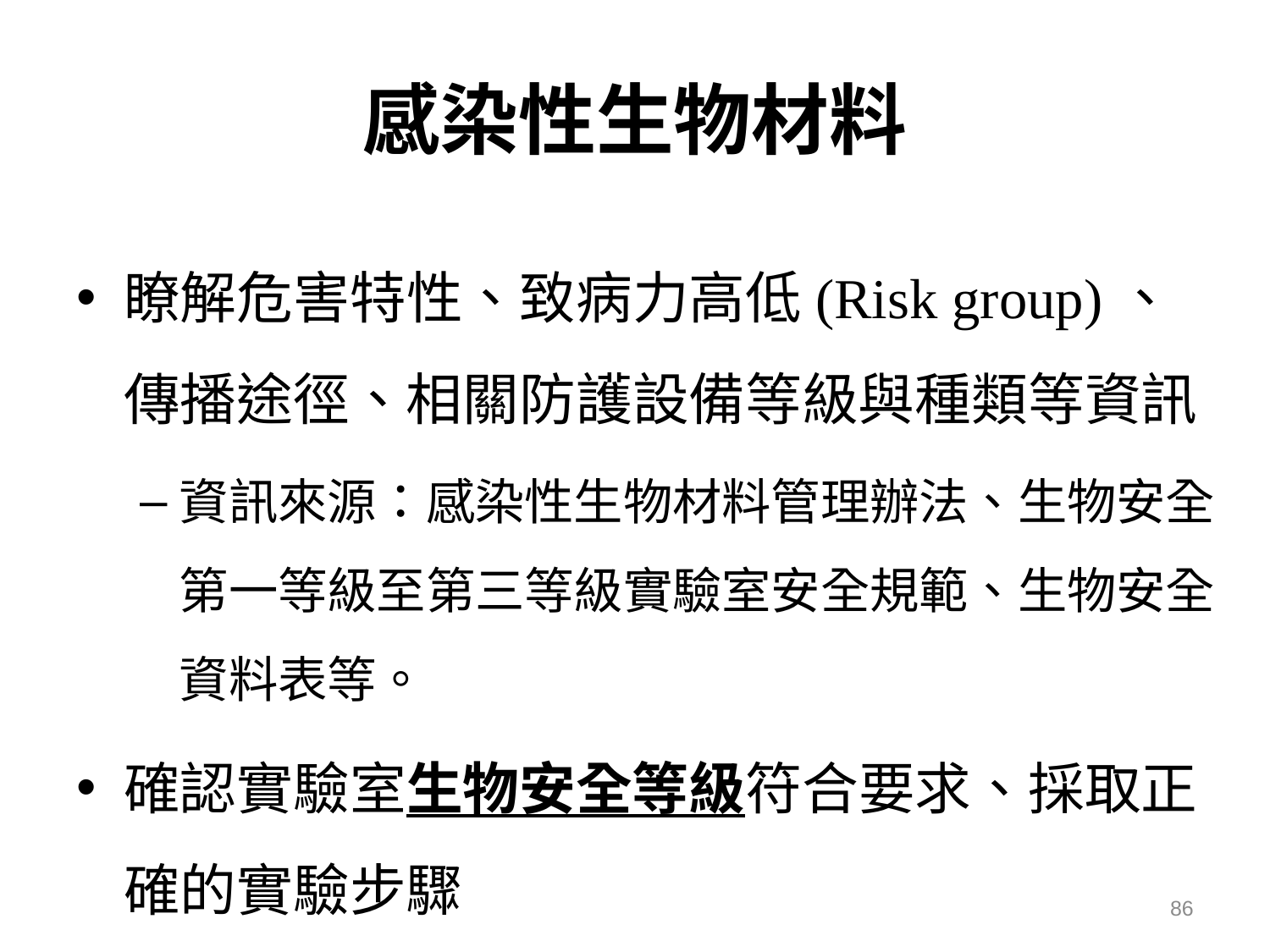

# 感染性生物材料
瞭解危害特性、致病力高低(Risk group)、傳播途徑、相關防護設備等級與種類等資訊
資訊來源：感染性生物材料管理辦法、生物安全第一等級至第三等級實驗室安全規範、生物安全資料表等。
確認實驗室生物安全等級符合要求、採取正確的實驗步驟

86